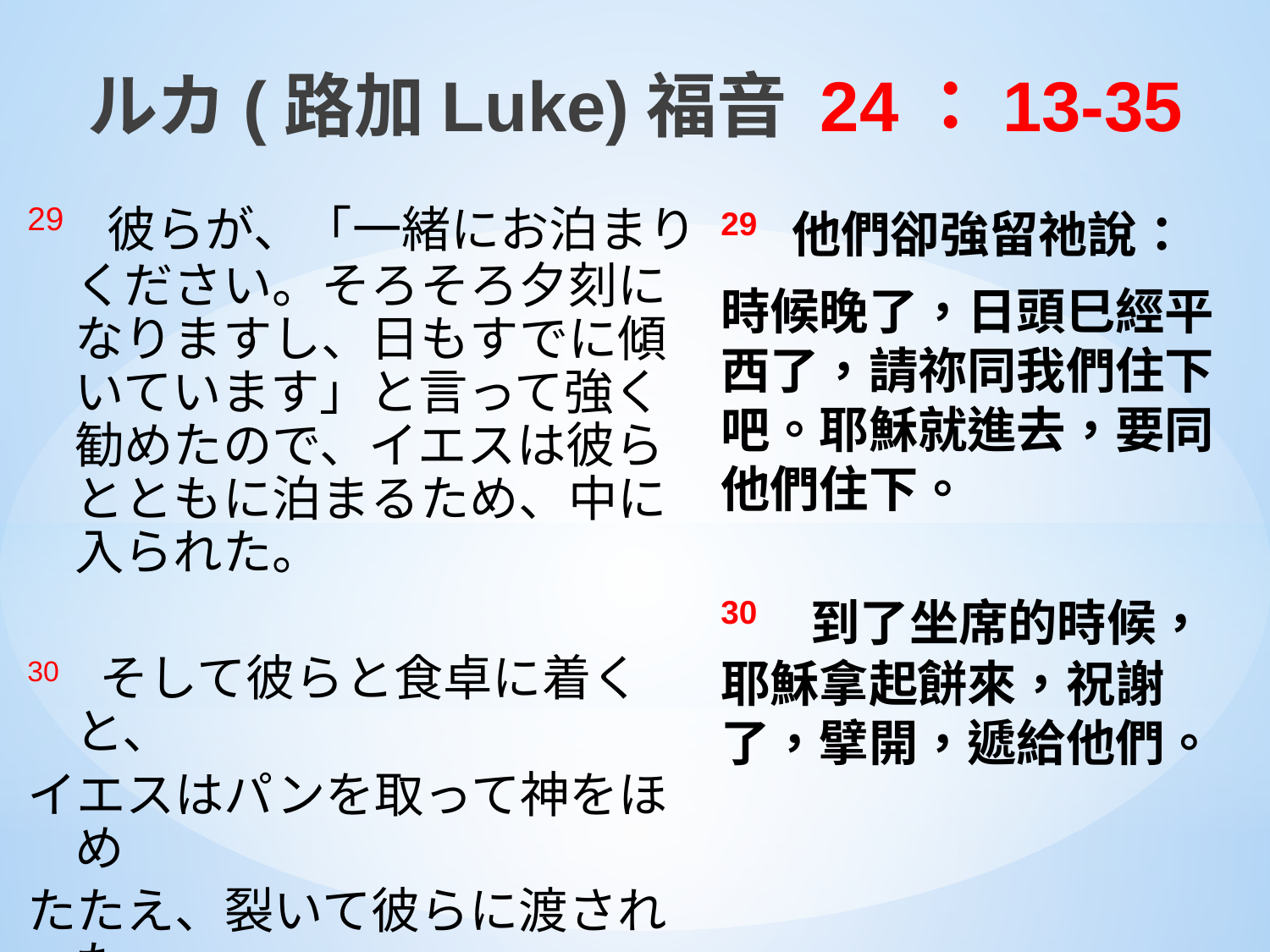

ルカ(路加Luke)福音 24：13-35
29  彼らが、「一緒にお泊まりください。そろそろ夕刻になりますし、日もすでに傾いています」と言って強く勧めたので、イエスは彼らとともに泊まるため、中に入られた。

30　そして彼らと食卓に着くと、
イエスはパンを取って神をほめ
たたえ、裂いて彼らに渡された。
29  他們卻強留祂說：
時候晚了，日頭巳經平西了，請祢同我們住下吧。耶穌就進去，要同他們住下。
30　 到了坐席的時候，耶穌拿起餅來，祝謝了，擘開，遞給他們。